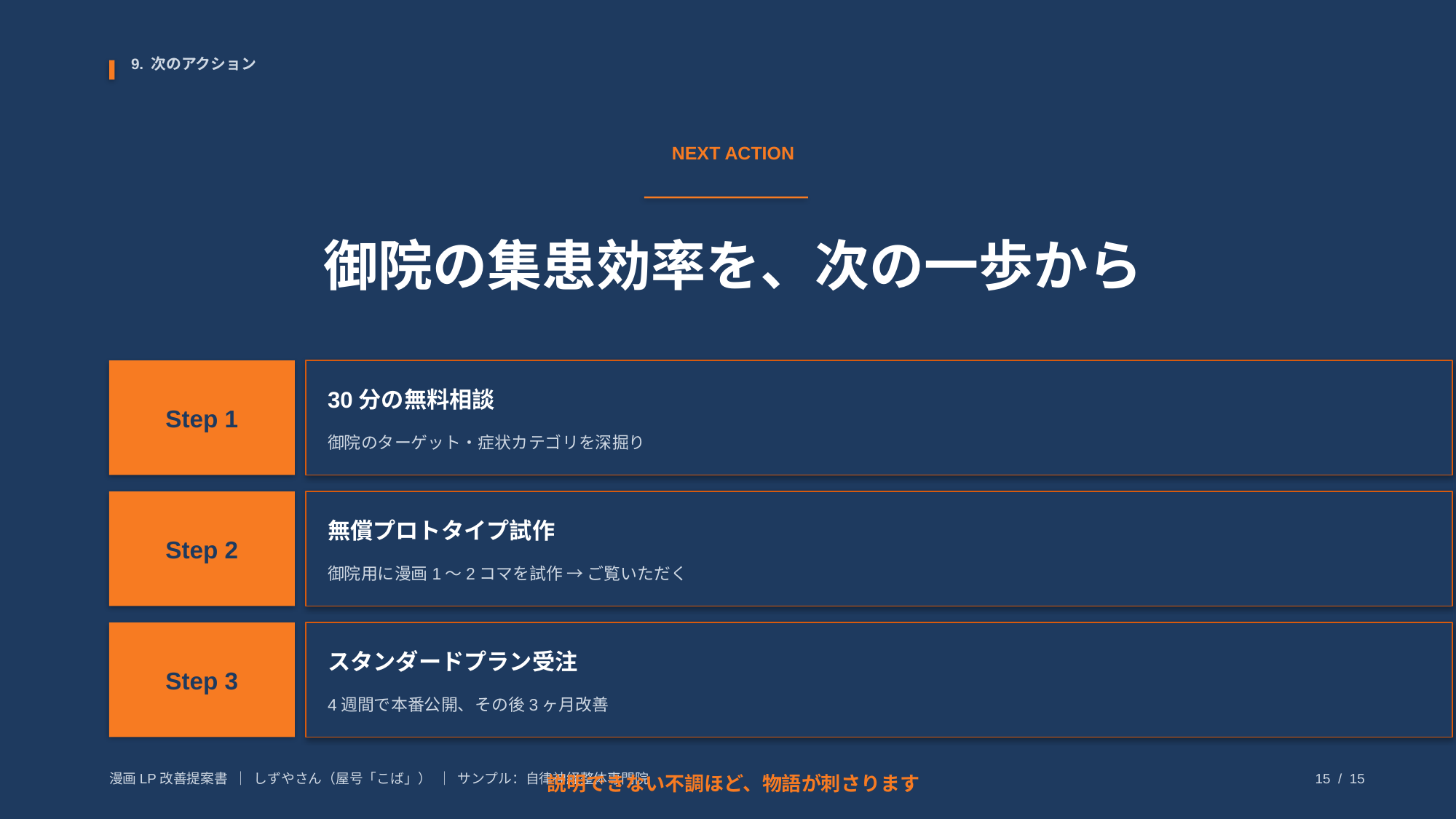

9. 次のアクション

NEXT ACTION

御院の集患効率を、次の一歩から

Step 1

30分の無料相談
御院のターゲット・症状カテゴリを深掘り

Step 2

無償プロトタイプ試作
御院用に漫画1〜2コマを試作 → ご覧いただく

Step 3

スタンダードプラン受注
4週間で本番公開、その後3ヶ月改善
説明できない不調ほど、物語が刺さります
漫画LP改善提案書  ｜  しずやさん（屋号「こば」）  ｜  サンプル：自律神経整体専門院
15  /  15